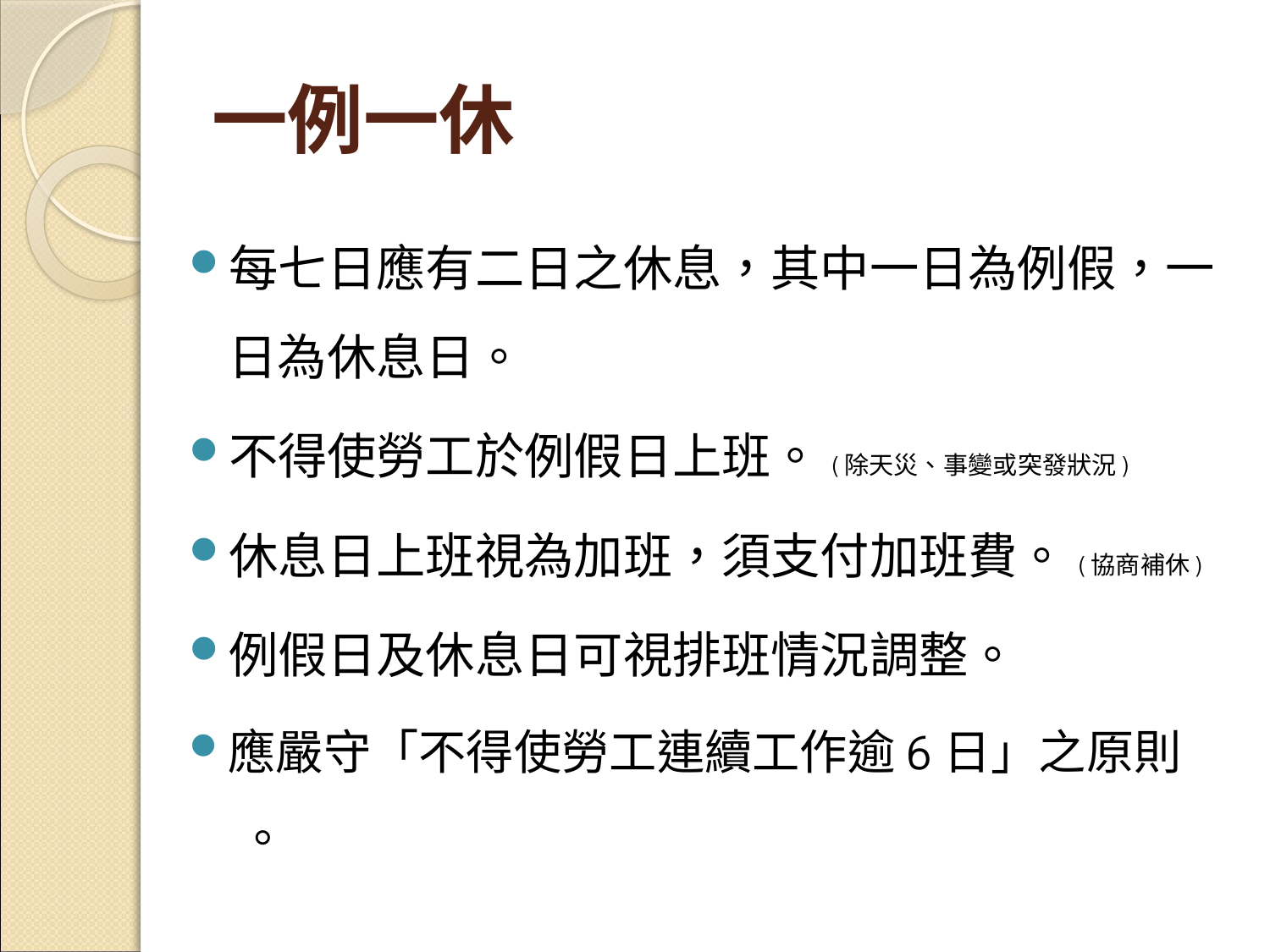

一例一休
每七日應有二日之休息，其中一日為例假，一日為休息日。
不得使勞工於例假日上班。(除天災、事變或突發狀況)
休息日上班視為加班，須支付加班費。(協商補休)
例假日及休息日可視排班情況調整。
應嚴守「不得使勞工連續工作逾6日」之原則 。